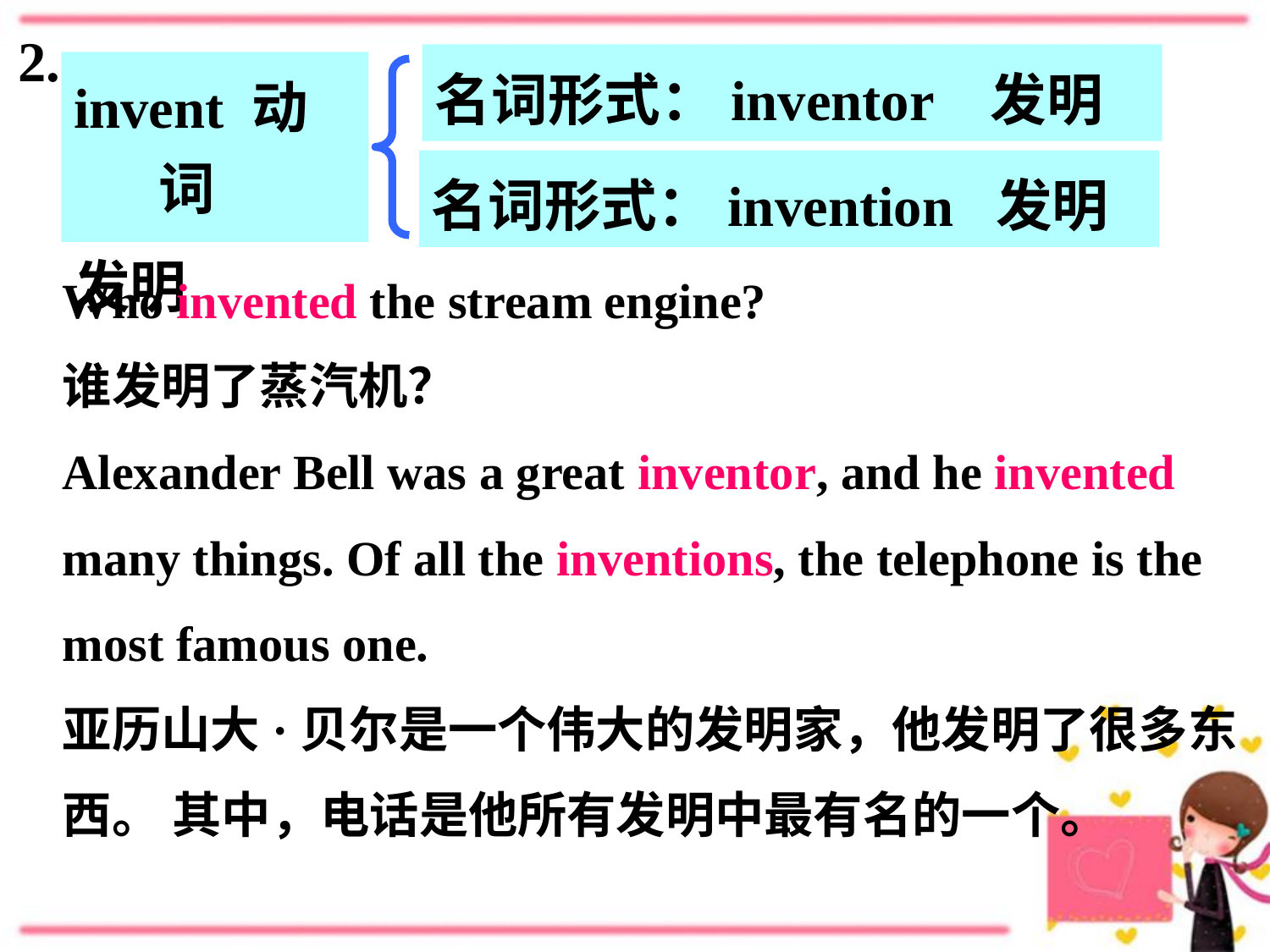

2.
名词形式：inventor   发明家
invent 动词
发明

名词形式：invention  发明
Who invented the stream engine?
谁发明了蒸汽机？
Alexander Bell was a great inventor, and he invented
many things. Of all the inventions, the telephone is the
most famous one.
亚历山大·贝尔是一个伟大的发明家，他发明了很多东
西。 其中，电话是他所有发明中最有名的一个。